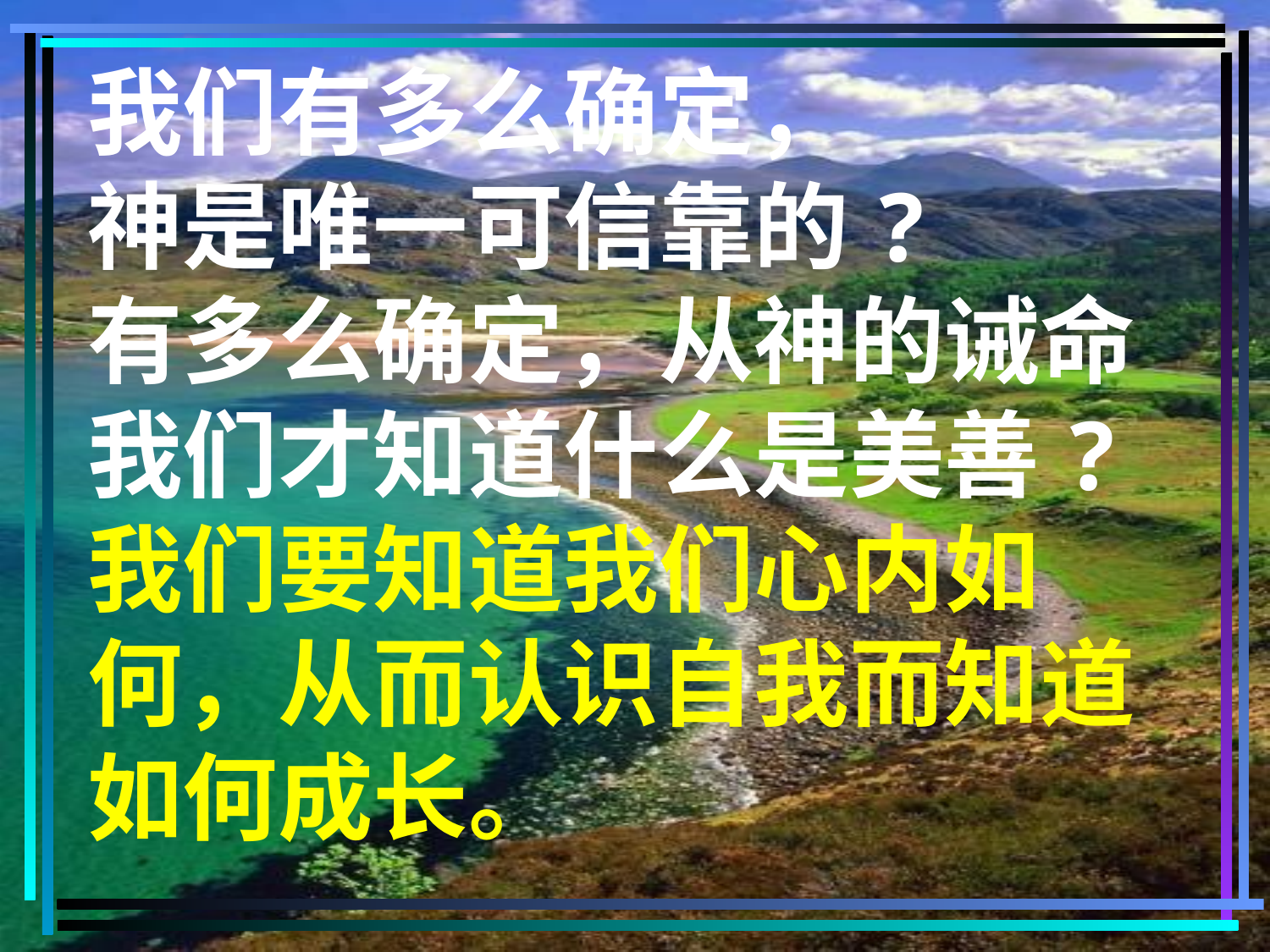

我们有多么确定，
神是唯一可信靠的?
有多么确定，从神的诫命我们才知道什么是美善?
我们要知道我们心内如何，从而认识自我而知道如何成长。
#